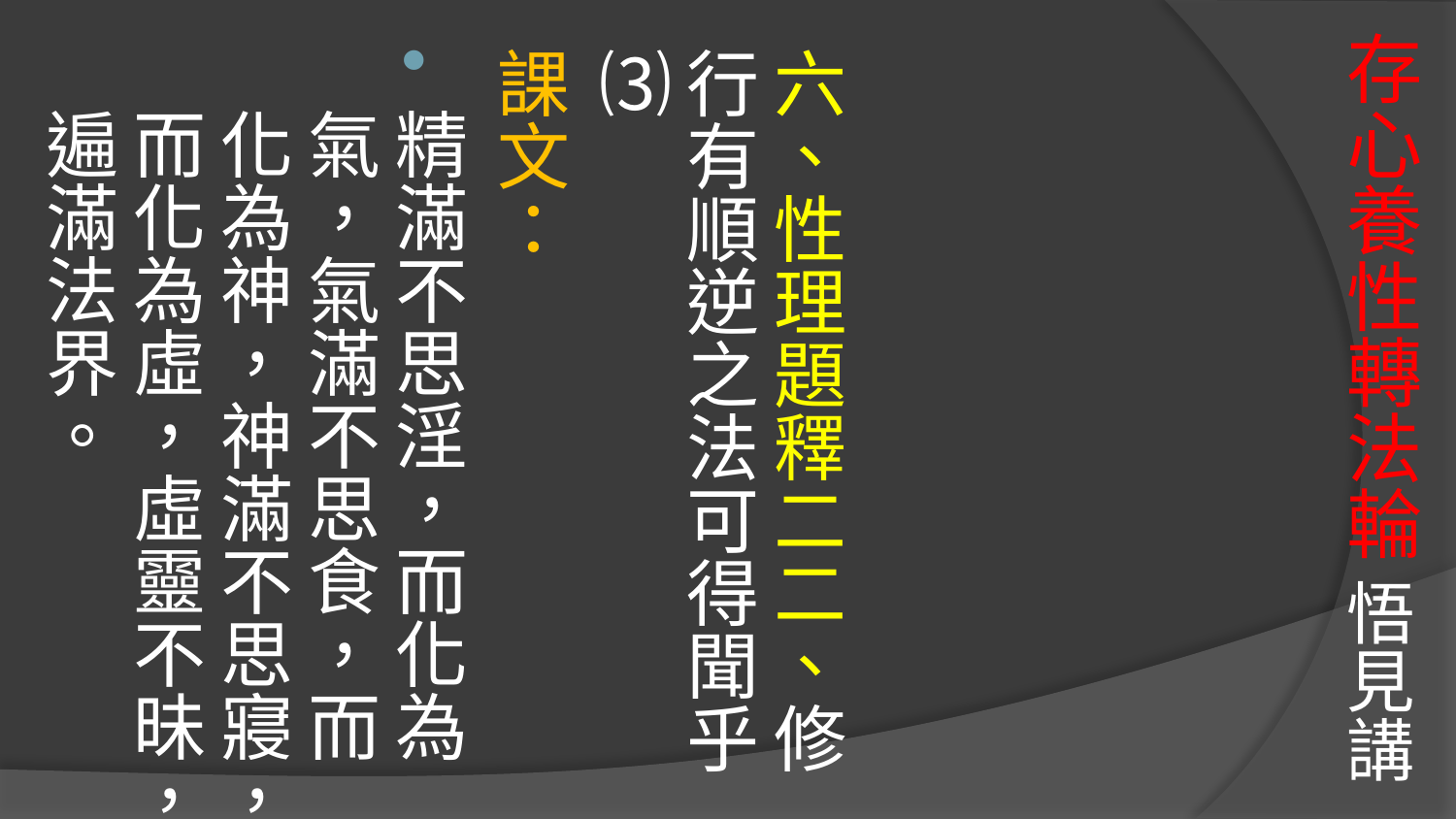

# 存心養性轉法輪 悟見講
六、性理題釋二二、修行有順逆之法可得聞乎⑶
課文：
精滿不思淫，而化為氣，氣滿不思食，而化為神，神滿不思寢，而化為虛，虛靈不昧，遍滿法界。